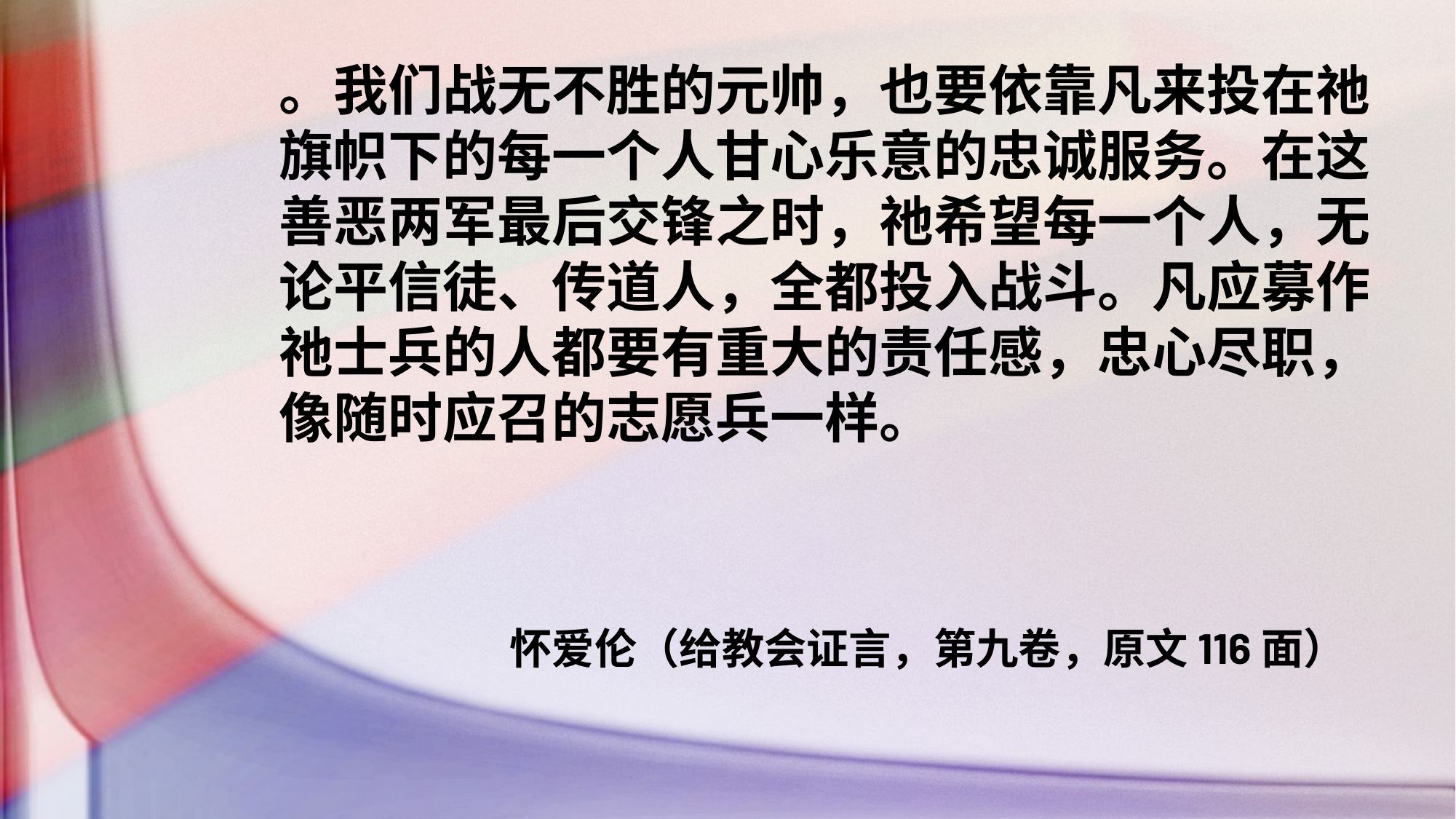

。我们战无不胜的元帅，也要依靠凡来投在祂旗帜下的每一个人甘心乐意的忠诚服务。在这善恶两军最后交锋之时，祂希望每一个人，无论平信徒、传道人，全都投入战斗。凡应募作祂士兵的人都要有重大的责任感，忠心尽职，像随时应召的志愿兵一样。
怀爱伦（给教会证言，第九卷，原文116面）